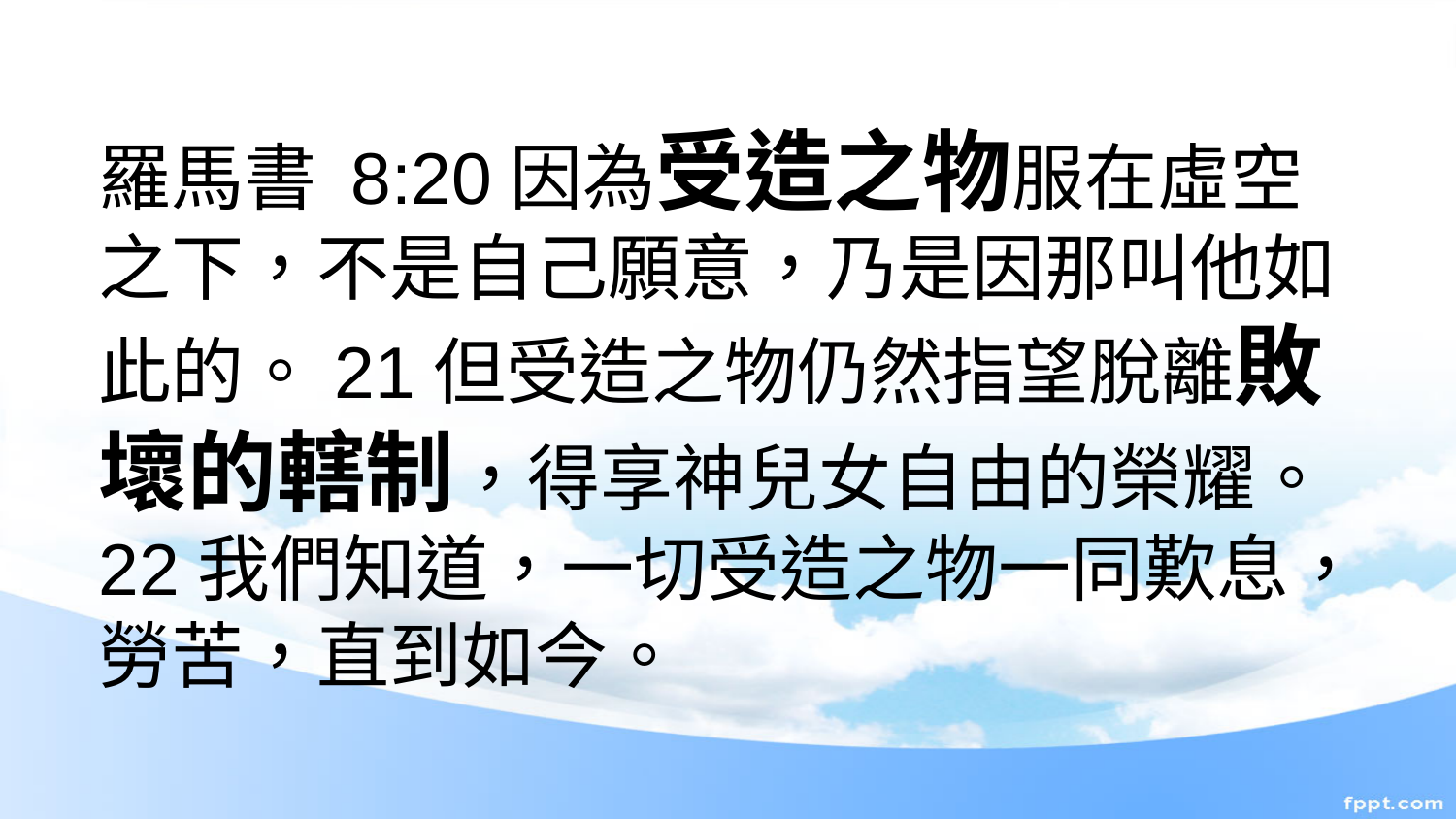

羅馬書 8:20因為受造之物服在虛空之下，不是自己願意，乃是因那叫他如此的。21但受造之物仍然指望脫離敗壞的轄制，得享神兒女自由的榮耀。22我們知道，一切受造之物一同歎息，勞苦，直到如今。